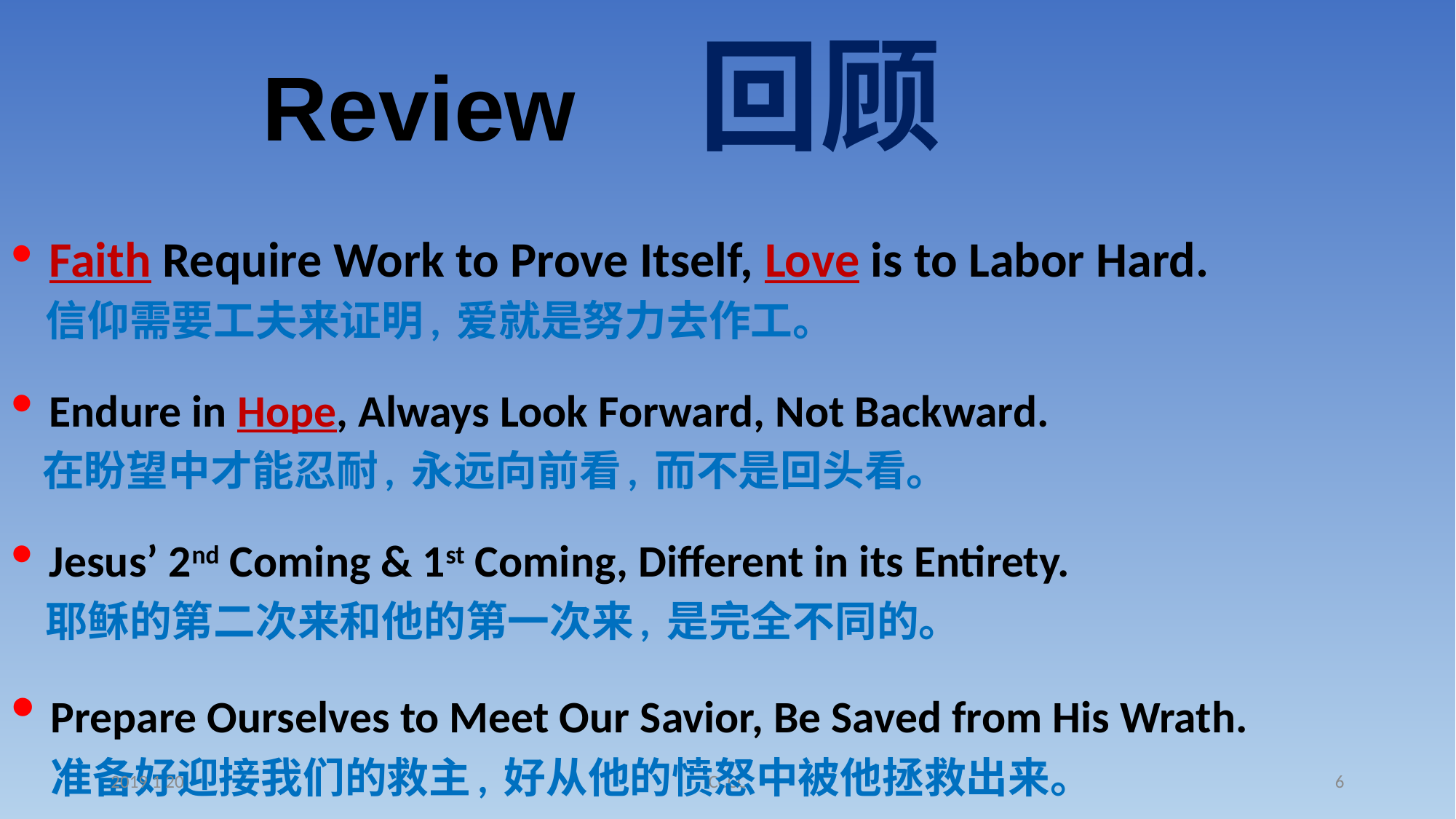

# Review 	回顾
 Faith Require Work to Prove Itself, Love is to Labor Hard.
   信仰需要工夫来证明, 爱就是努力去作工。

 Endure in Hope, Always Look Forward, Not Backward.
   在盼望中才能忍耐, 永远向前看, 而不是回头看。

 Jesus’ 2nd Coming & 1st Coming, Different in its Entirety.
   耶稣的第二次来和他的第一次来, 是完全不同的。

 Prepare Ourselves to Meet Our Savior, Be Saved from His Wrath.
    准备好迎接我们的救主, 好从他的愤怒中被他拯救出来。

2019 1 20
CCCC
6